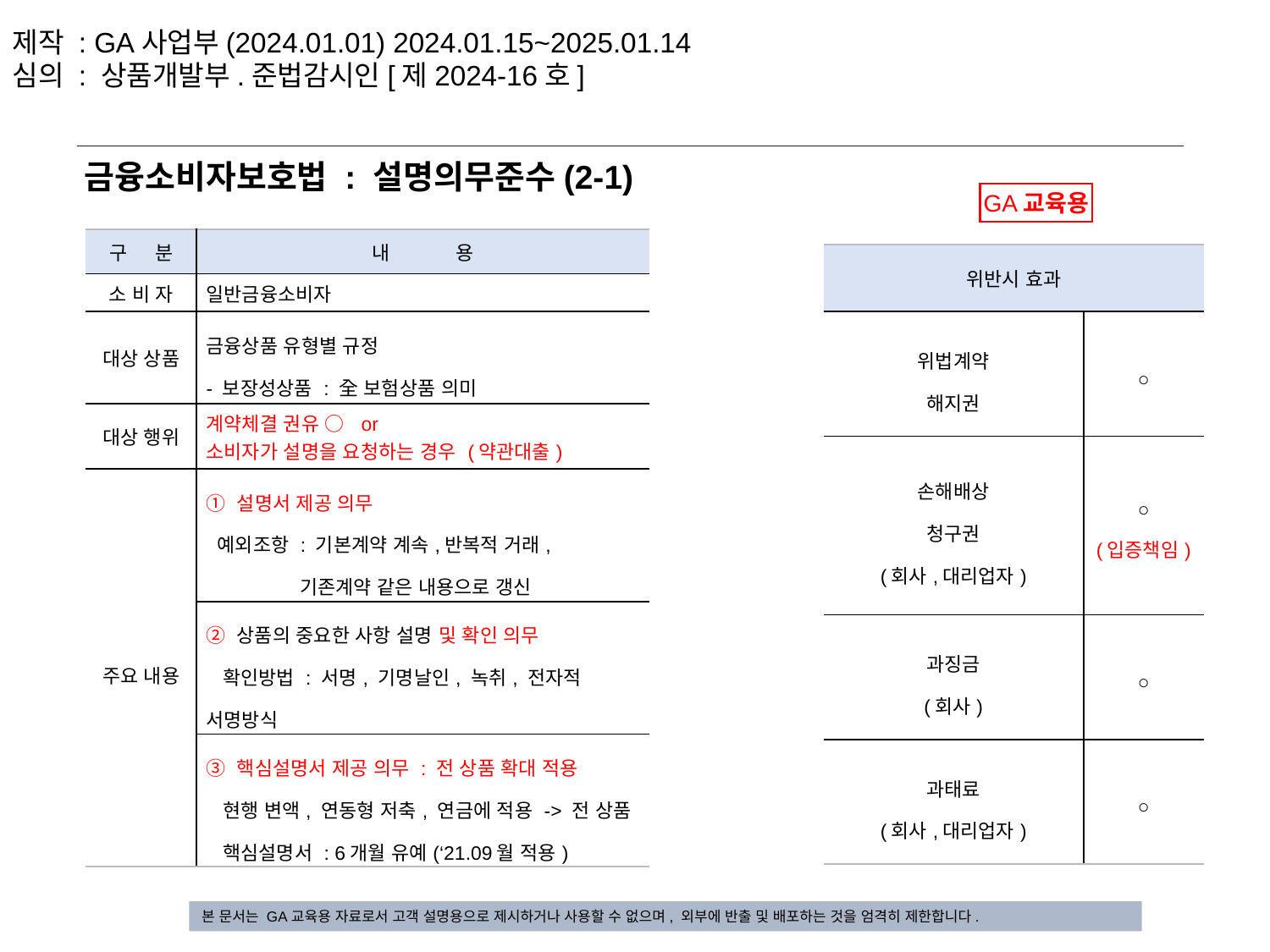

제작 : GA사업부(2024.01.01) 2024.01.15~2025.01.14
심의 : 상품개발부.준법감시인[제2024-16호]
금융소비자보호법 : 설명의무준수(2-1)
GA교육용
| 구 분 | 내 용 |
| --- | --- |
| 소 비 자 | 일반금융소비자 |
| 대상 상품 | 금융상품 유형별 규정 - 보장성상품 : 全 보험상품 의미 |
| 대상 행위 | 계약체결 권유 ○ or 소비자가 설명을 요청하는 경우 (약관대출) |
| 주요 내용 | ① 설명서 제공 의무 예외조항 : 기본계약 계속,반복적 거래, 기존계약 같은 내용으로 갱신 |
|  | ② 상품의 중요한 사항 설명 및 확인 의무 확인방법 : 서명, 기명날인, 녹취, 전자적 서명방식 |
|  | ③ 핵심설명서 제공 의무 : 전 상품 확대 적용 현행 변액, 연동형 저축, 연금에 적용 -> 전 상품 핵심설명서 : 6개월 유예(‘21.09월 적용) |
| 위반시 효과 |  |
| --- | --- |
| 위법계약 해지권 | ○ |
| 손해배상 청구권 (회사,대리업자) | ○ (입증책임) |
| 과징금 (회사) | ○ |
| 과태료 (회사,대리업자) | ○ |
본 문서는 GA교육용 자료로서 고객 설명용으로 제시하거나 사용할 수 없으며, 외부에 반출 및 배포하는 것을 엄격히 제한합니다.